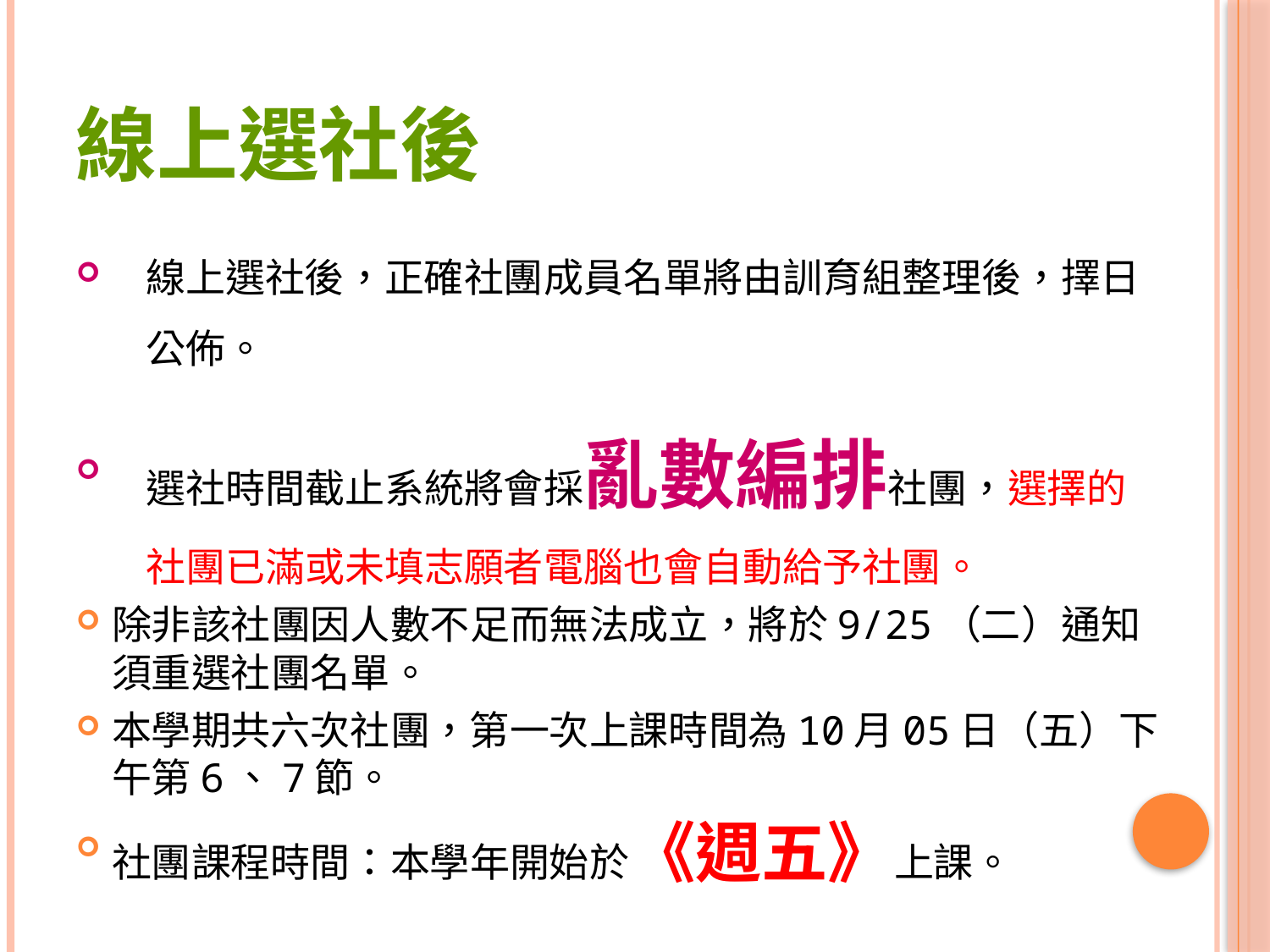

# 線上選社後
線上選社後，正確社團成員名單將由訓育組整理後，擇日公佈。
選社時間截止系統將會採亂數編排社團，選擇的社團已滿或未填志願者電腦也會自動給予社團。
除非該社團因人數不足而無法成立，將於9/25（二）通知須重選社團名單。
本學期共六次社團，第一次上課時間為10月05日（五）下午第6、7節。
社團課程時間：本學年開始於《週五》上課。